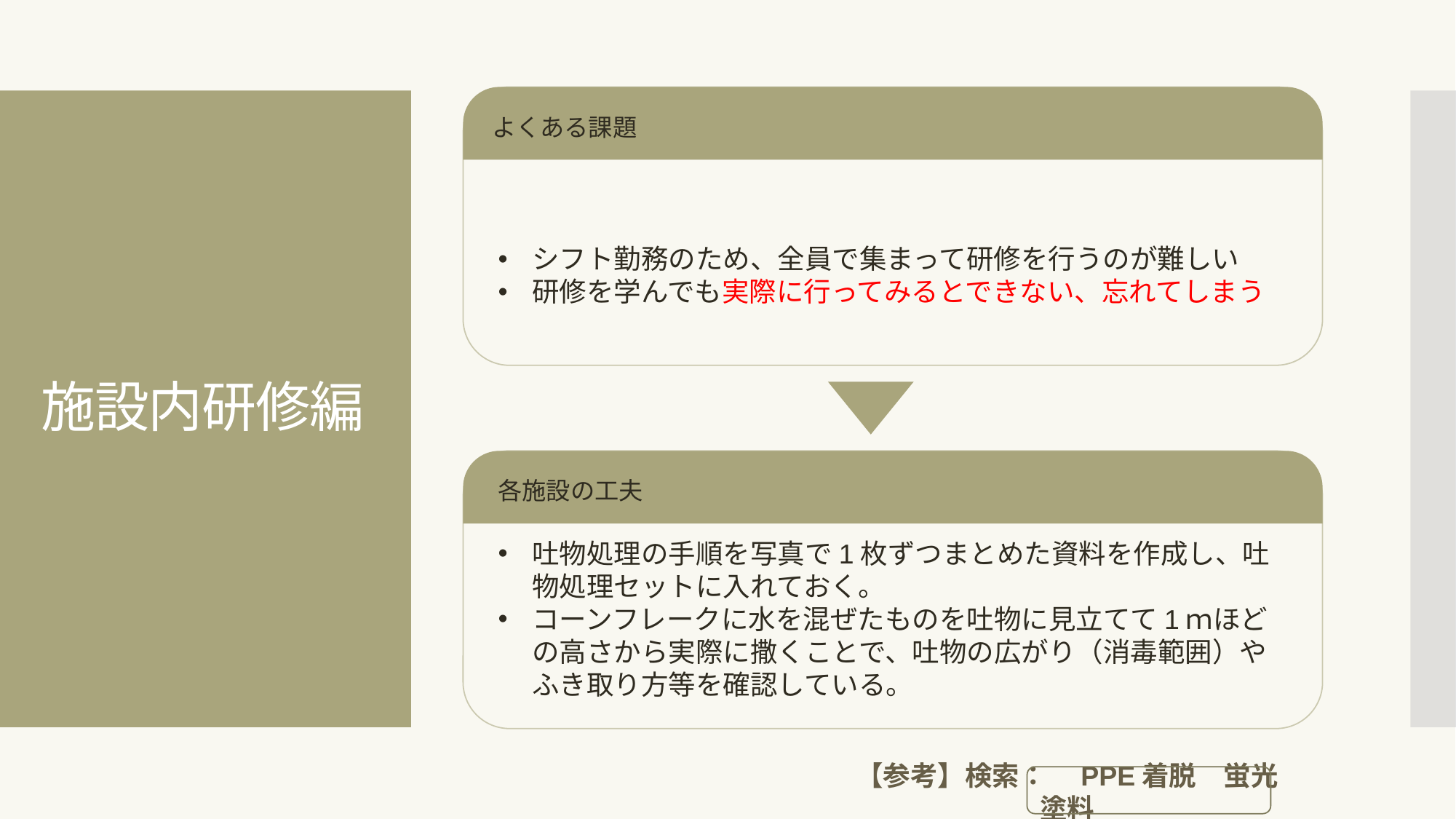

よくある課題
# 施設内研修編
シフト勤務のため、全員で集まって研修を行うのが難しい
研修を学んでも実際に行ってみるとできない、忘れてしまう

各施設の工夫
吐物処理の手順を写真で1枚ずつまとめた資料を作成し、吐物処理セットに入れておく。
コーンフレークに水を混ぜたものを吐物に見立てて1ｍほどの高さから実際に撒くことで、吐物の広がり（消毒範囲）やふき取り方等を確認している。

【参考】検索：　PPE着脱　蛍光塗料